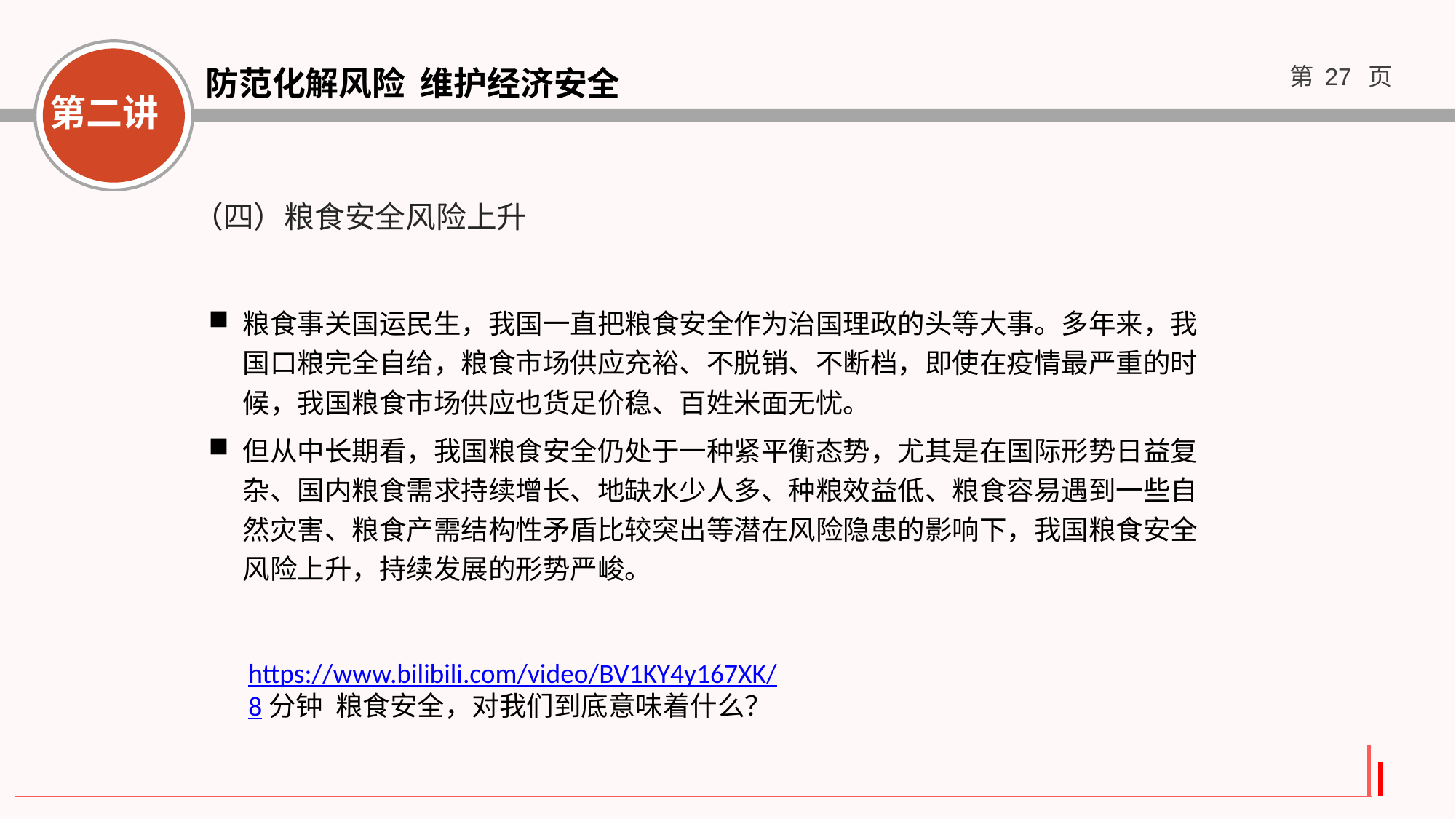

（四）粮食安全风险上升

粮食事关国运民生，我国一直把粮食安全作为治国理政的头等大事。多年来，我国口粮完全自给，粮食市场供应充裕、不脱销、不断档，即使在疫情最严重的时候，我国粮食市场供应也货足价稳、百姓米面无忧。
但从中长期看，我国粮食安全仍处于一种紧平衡态势，尤其是在国际形势日益复杂、国内粮食需求持续增长、地缺水少人多、种粮效益低、粮食容易遇到一些自然灾害、粮食产需结构性矛盾比较突出等潜在风险隐患的影响下，我国粮食安全风险上升，持续发展的形势严峻。
https://www.bilibili.com/video/BV1KY4y167XK/8分钟  粮食安全，对我们到底意味着什么？